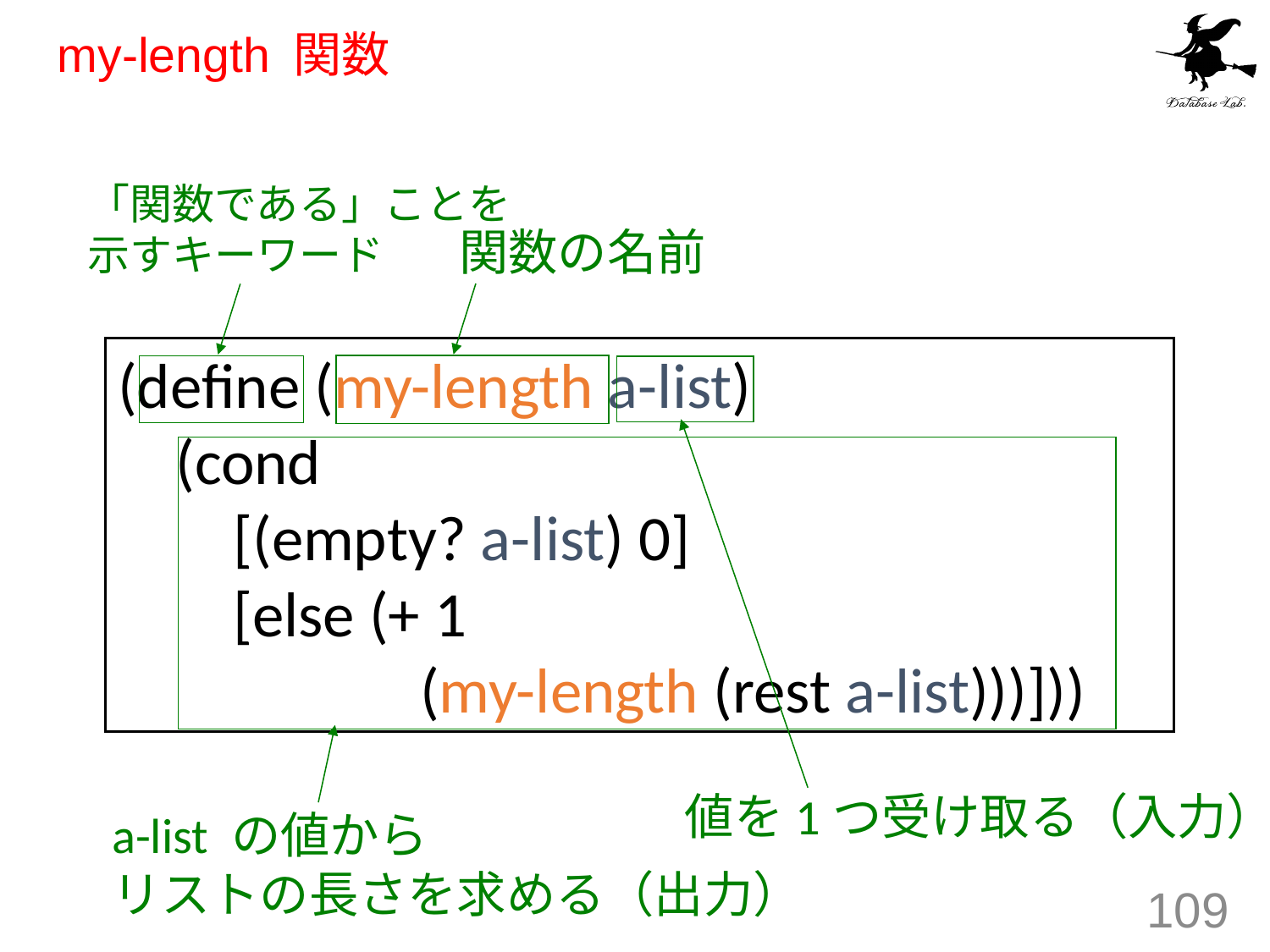

# my-length 関数
「関数である」ことを
示すキーワード
関数の名前

(define (my-length a-list)
    (cond
        [(empty? a-list) 0]
        [else (+ 1
                     (my-length (rest a-list)))]))

値を1つ受け取る（入力）
a-list の値から
リストの長さを求める（出力）
109